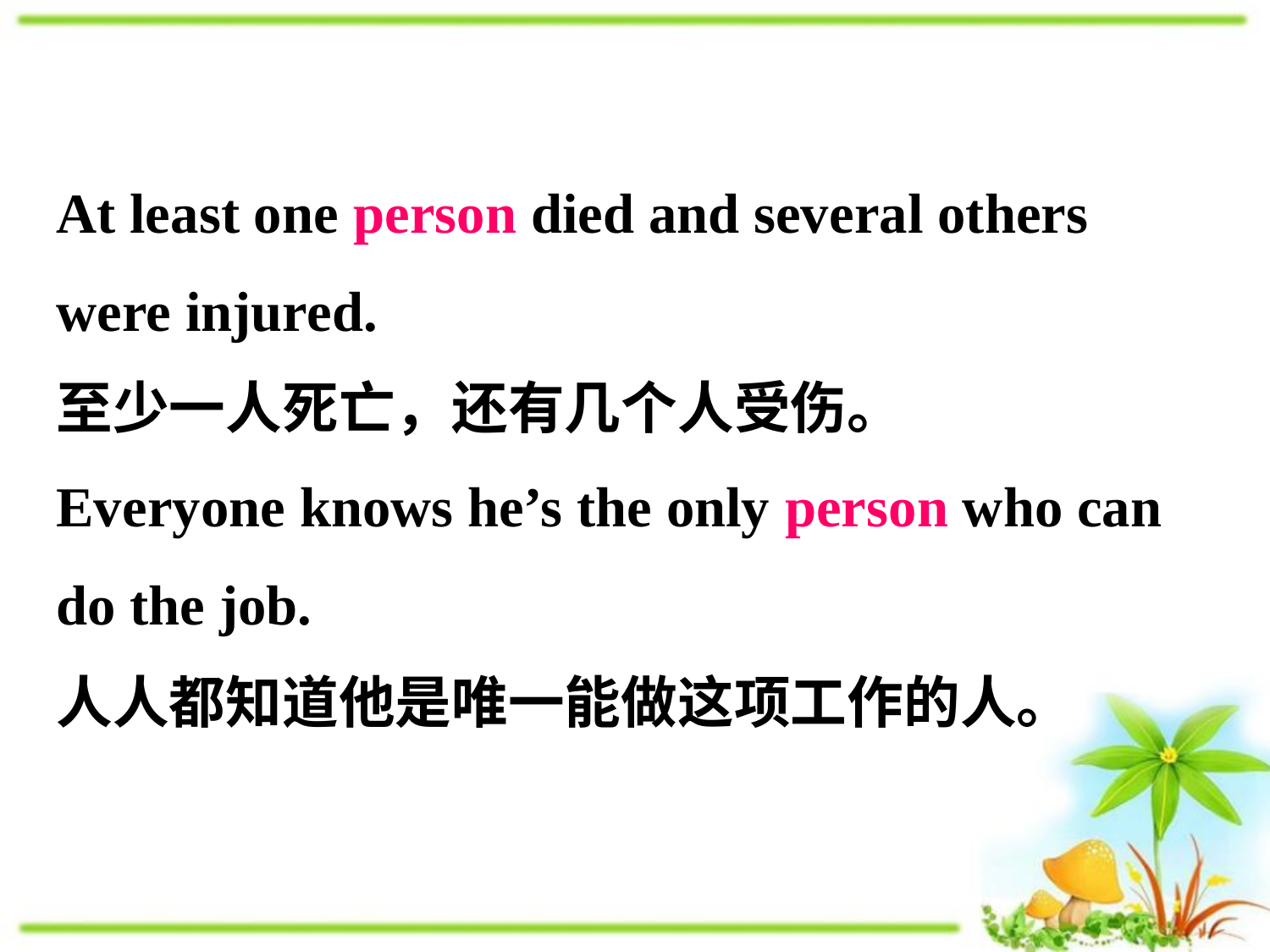

At least one person died and several others
were injured.
至少一人死亡，还有几个人受伤。
Everyone knows he’s the only person who can
do the job.
人人都知道他是唯一能做这项工作的人。